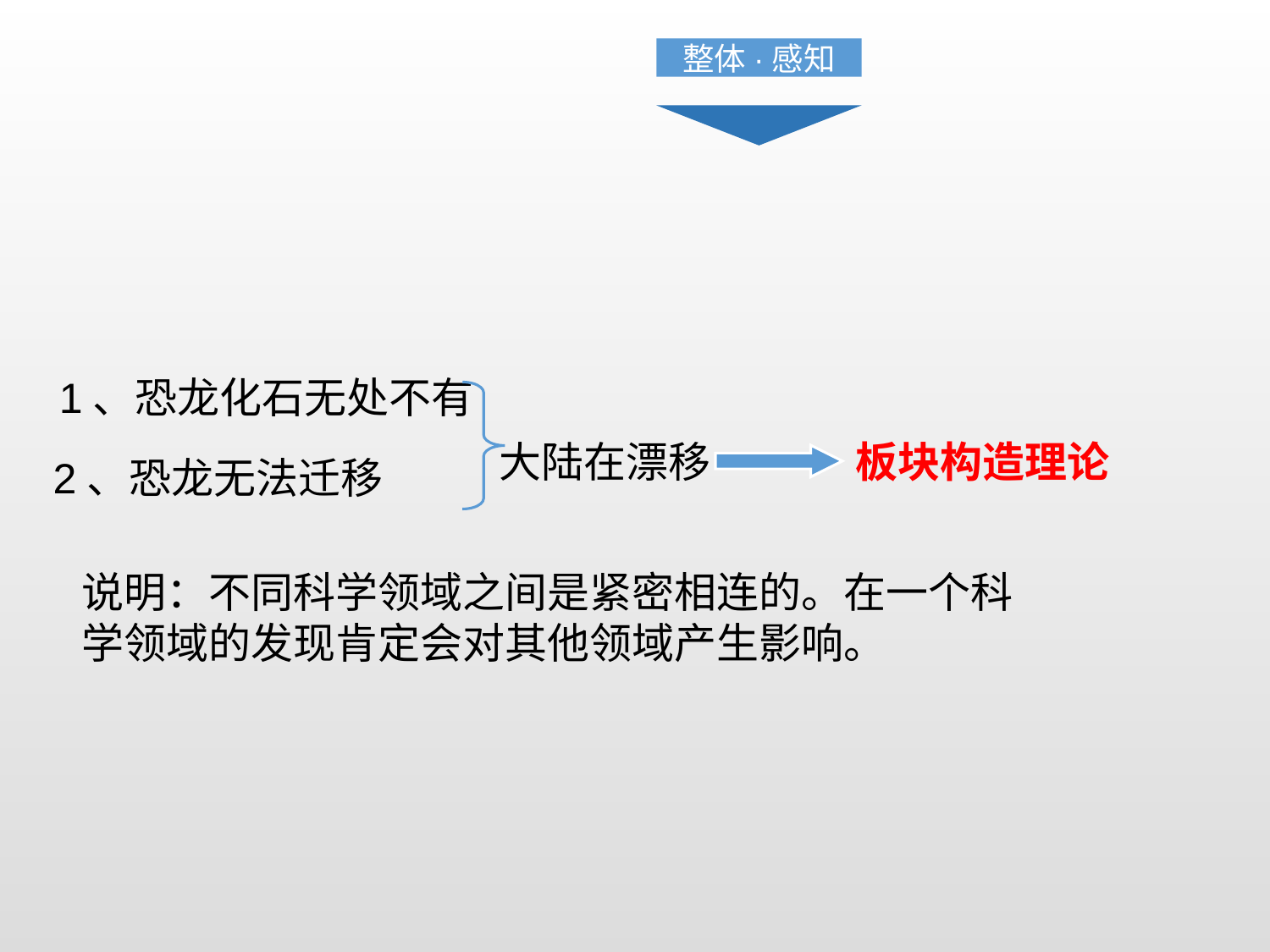

整体·感知

1、恐龙化石无处不有

大陆在漂移
板块构造理论
2、恐龙无法迁移

说明：不同科学领域之间是紧密相连的。在一个科学领域的发现肯定会对其他领域产生影响。